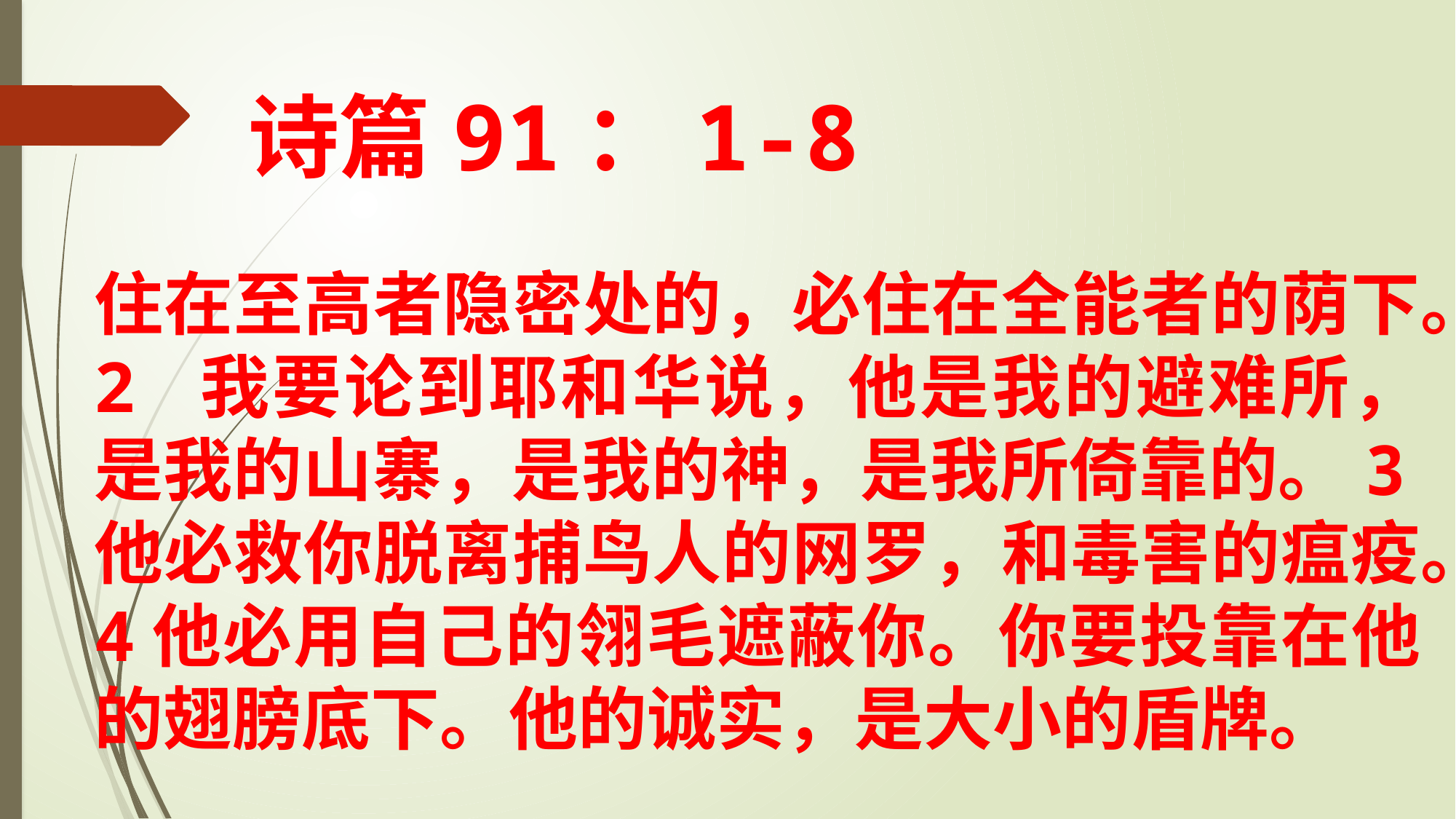

# 诗篇91：1-8
住在至高者隐密处的，必住在全能者的荫下。2	我要论到耶和华说，他是我的避难所，是我的山寨，是我的神，是我所倚靠的。3他必救你脱离捕鸟人的网罗，和毒害的瘟疫。4他必用自己的翎毛遮蔽你。你要投靠在他的翅膀底下。他的诚实，是大小的盾牌。